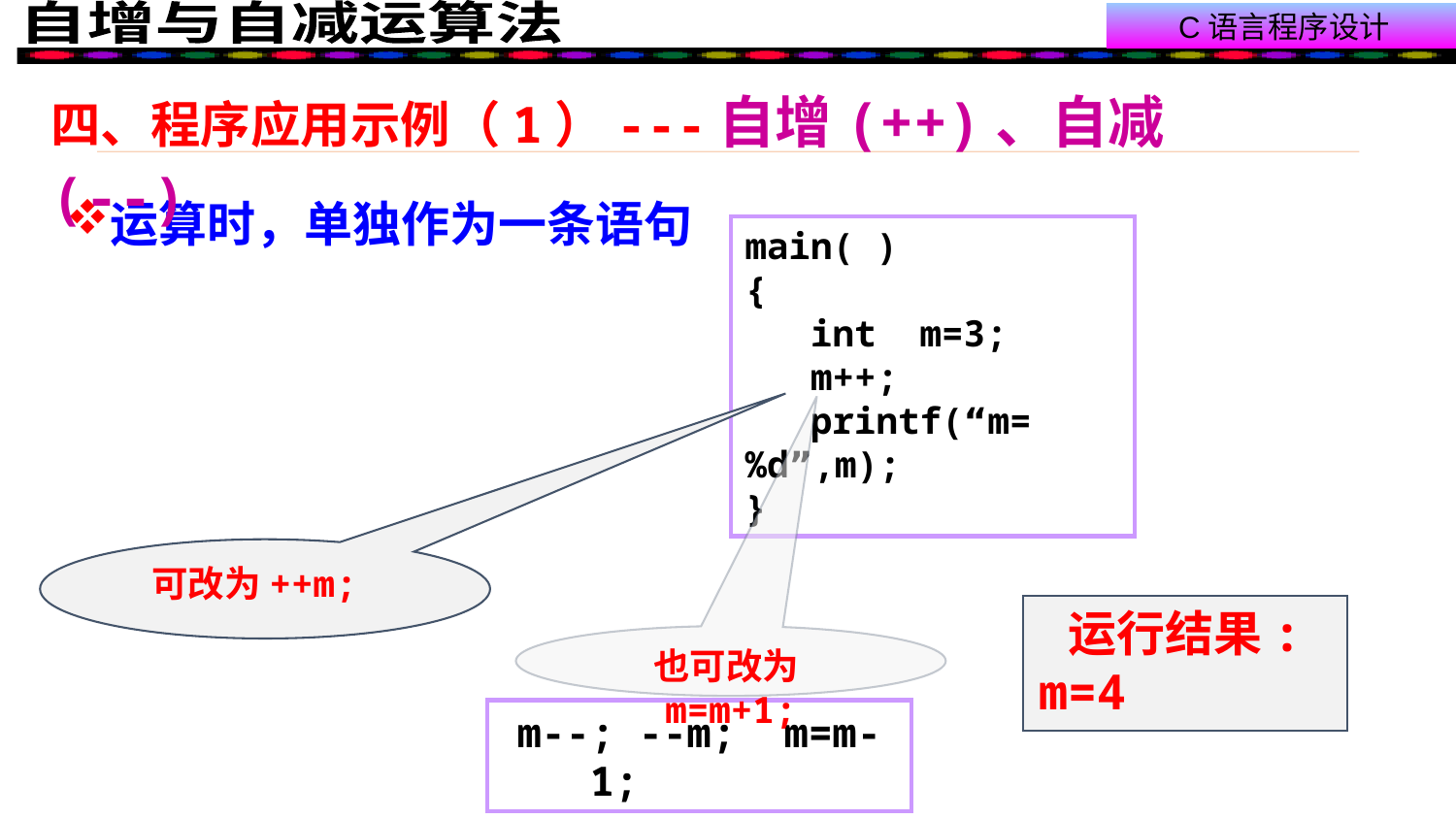

四、程序应用示例（1）---自增(++)、自减(--)
运算时，单独作为一条语句
main( )
{
   int  m=3;
   m++;
   printf(“m=%d”,m);
}
可改为++m;
运行结果:
m=4
也可改为m=m+1;
m--; --m;  m=m-1;